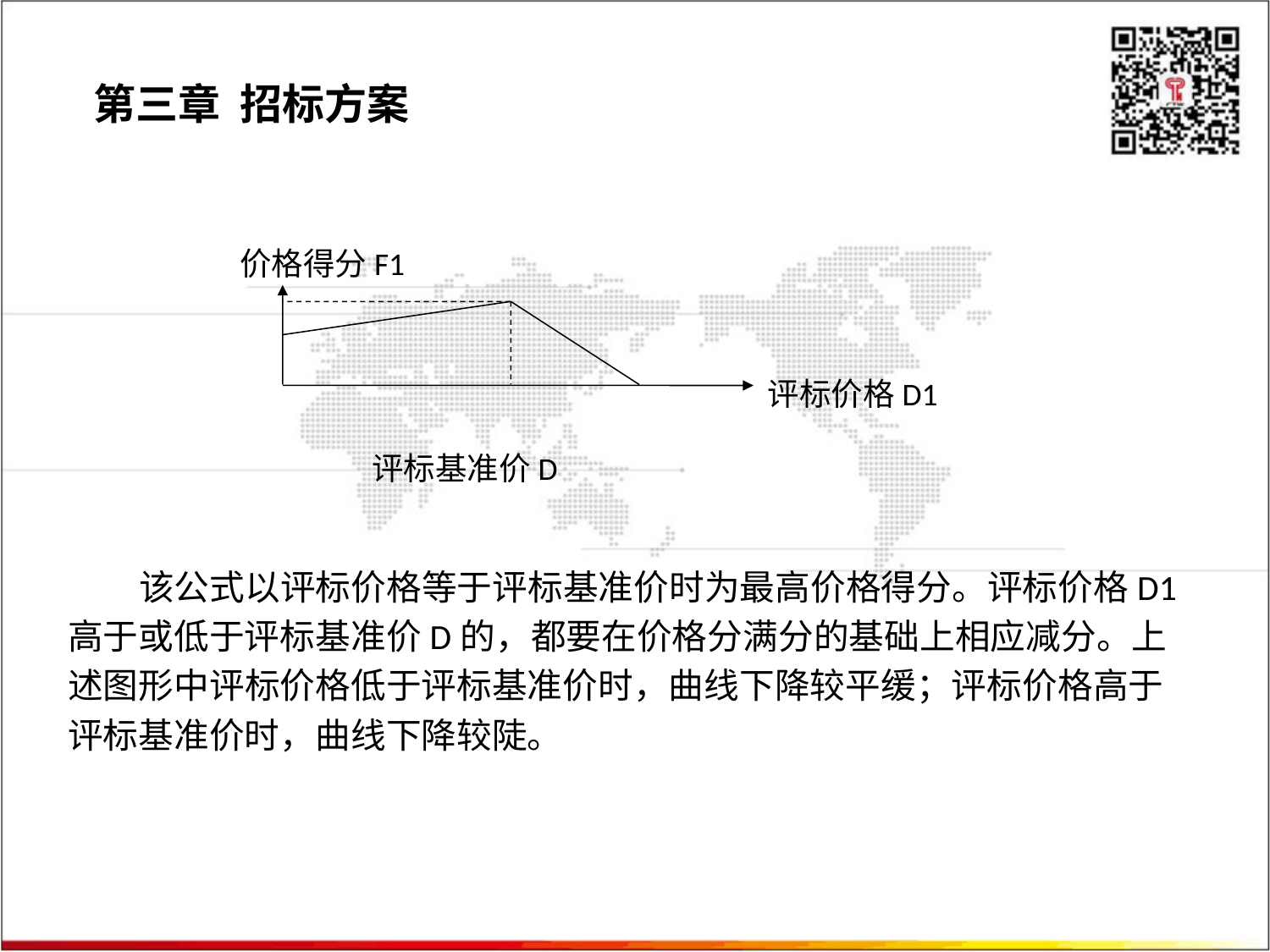

第三章  招标方案

价格得分F1

评标价格D1

评标基准价D

        该公式以评标价格等于评标基准价时为最高价格得分。评标价格D1高于或低于评标基准价D的，都要在价格分满分的基础上相应减分。上述图形中评标价格低于评标基准价时，曲线下降较平缓；评标价格高于评标基准价时，曲线下降较陡。